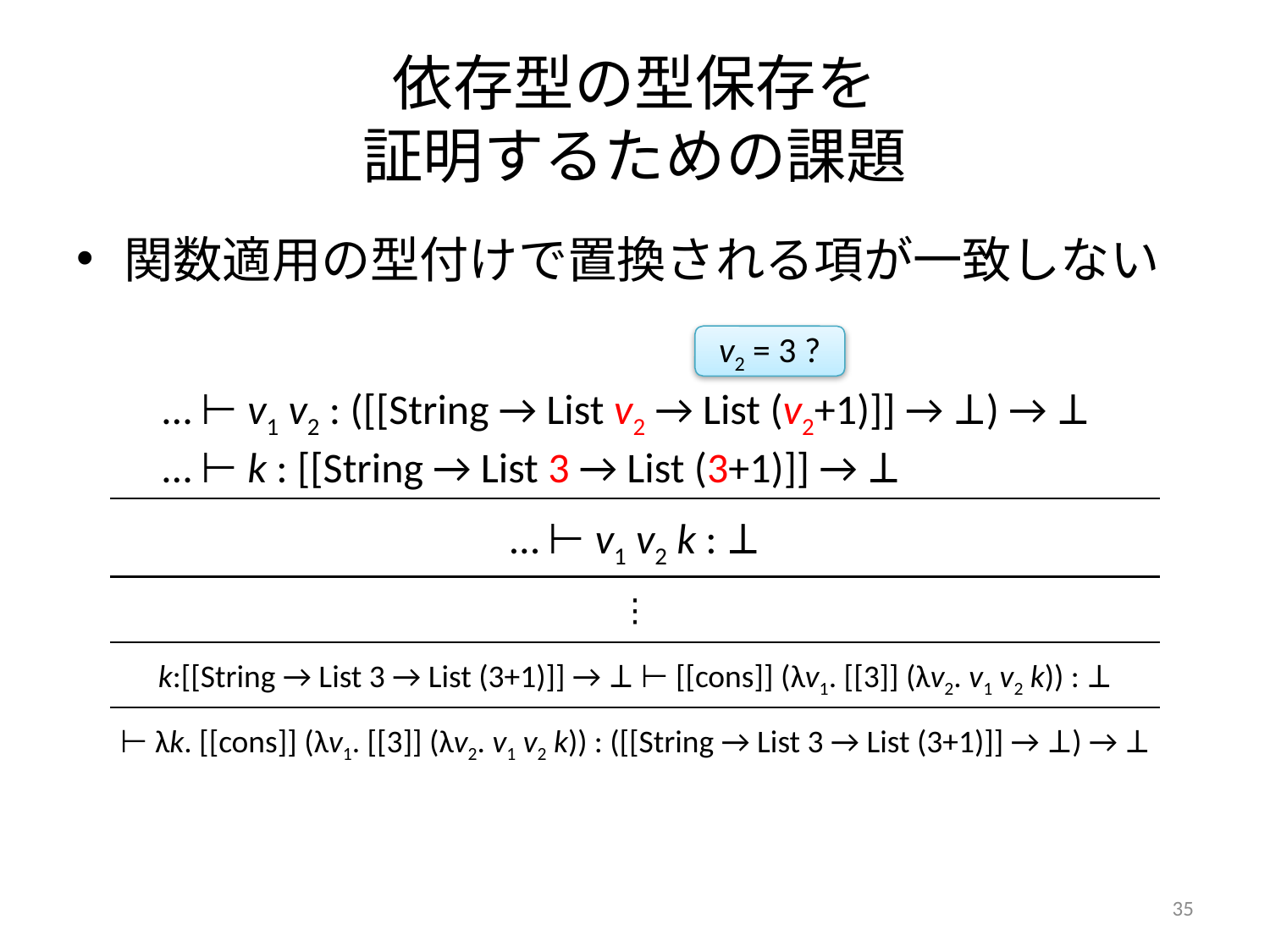

# 依存型の型保存を 証明するための課題
関数適用の型付けで置換される項が一致しない
v2 = 3 ?
… ⊢ v1 v2 : ([[String → List v2 → List (v2+1)]] → ⊥) → ⊥
… ⊢ k : [[String → List 3 → List (3+1)]] → ⊥
… ⊢ v1 v2 k : ⊥
⋮
k:[[String → List 3 → List (3+1)]] → ⊥ ⊢ [[cons]] (λv1. [[3]] (λv2. v1 v2 k)) : ⊥
⊢ λk. [[cons]] (λv1. [[3]] (λv2. v1 v2 k)) : ([[String → List 3 → List (3+1)]] → ⊥) → ⊥
35